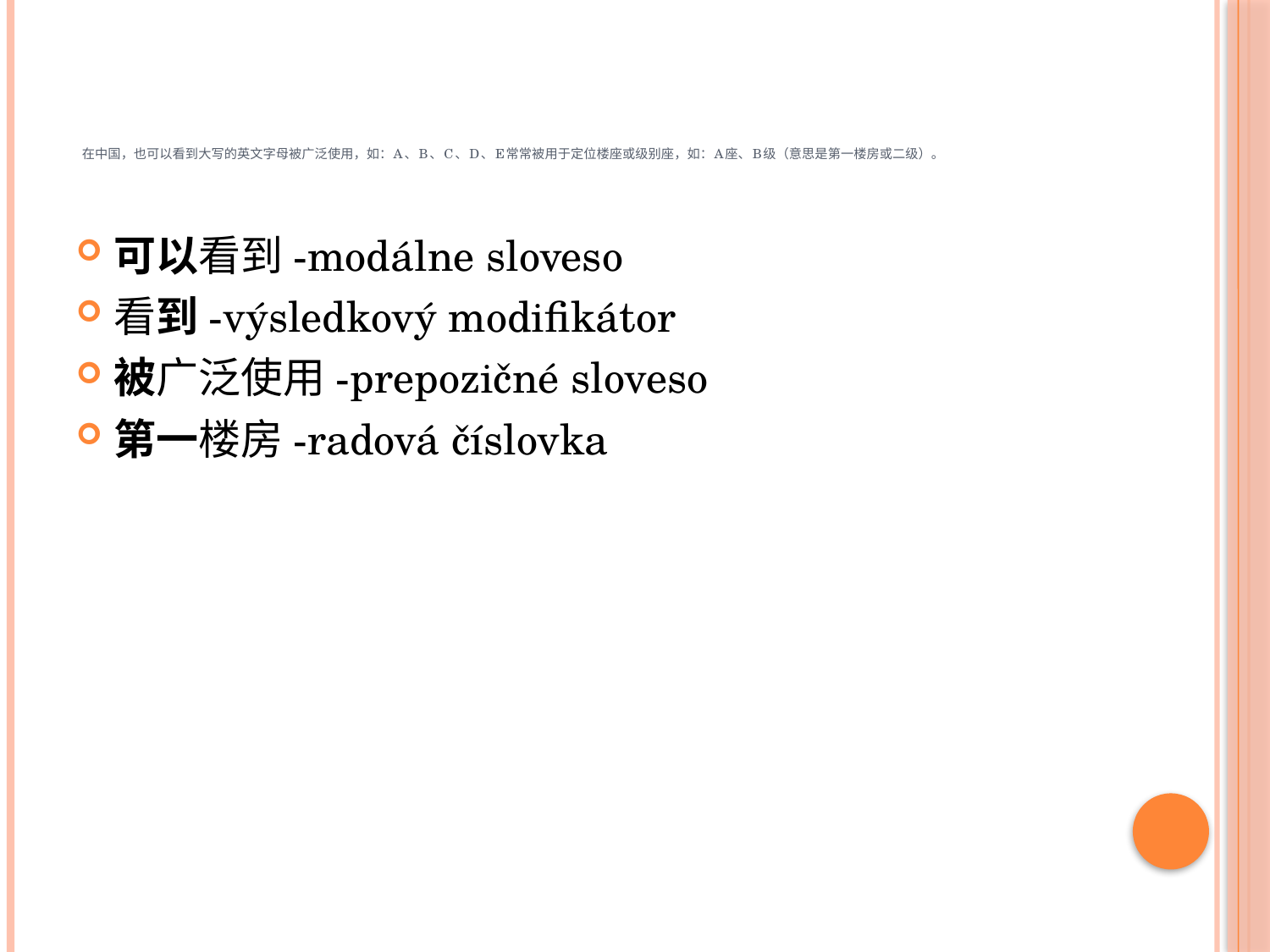

# 在中国，也可以看到大写的英文字母被广泛使用，如：A、B、C、D、E常常被用于定位楼座或级别座，如：A座、B级（意思是第一楼房或二级）。
可以看到-modálne sloveso
看到-výsledkový modifikátor
被广泛使用-prepozičné sloveso
第一楼房-radová číslovka